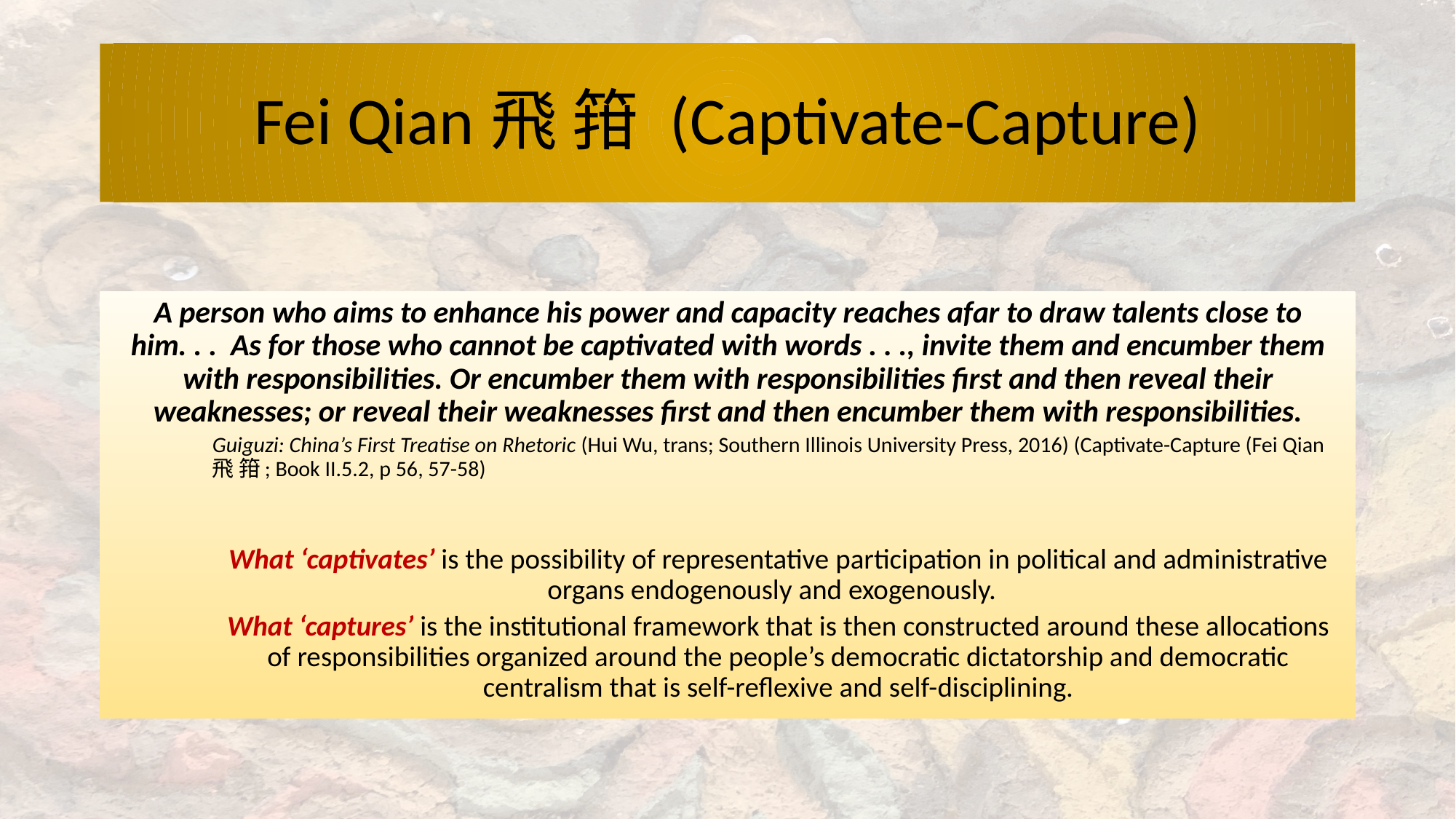

# Fei Qian飛 箝 (Captivate-Capture)
A person who aims to enhance his power and capacity reaches afar to draw talents close to him. . .  As for those who cannot be captivated with words . . ., invite them and encumber them with responsibilities. Or encumber them with responsibilities first and then reveal their weaknesses; or reveal their weaknesses first and then encumber them with responsibilities.
Guiguzi: China’s First Treatise on Rhetoric (Hui Wu, trans; Southern Illinois University Press, 2016) (Captivate-Capture (Fei Qian飛 箝; Book II.5.2, p 56, 57-58)

What ‘captivates’ is the possibility of representative participation in political and administrative organs endogenously and exogenously.
What ‘captures’ is the institutional framework that is then constructed around these allocations of responsibilities organized around the people’s democratic dictatorship and democratic centralism that is self-reflexive and self-disciplining.